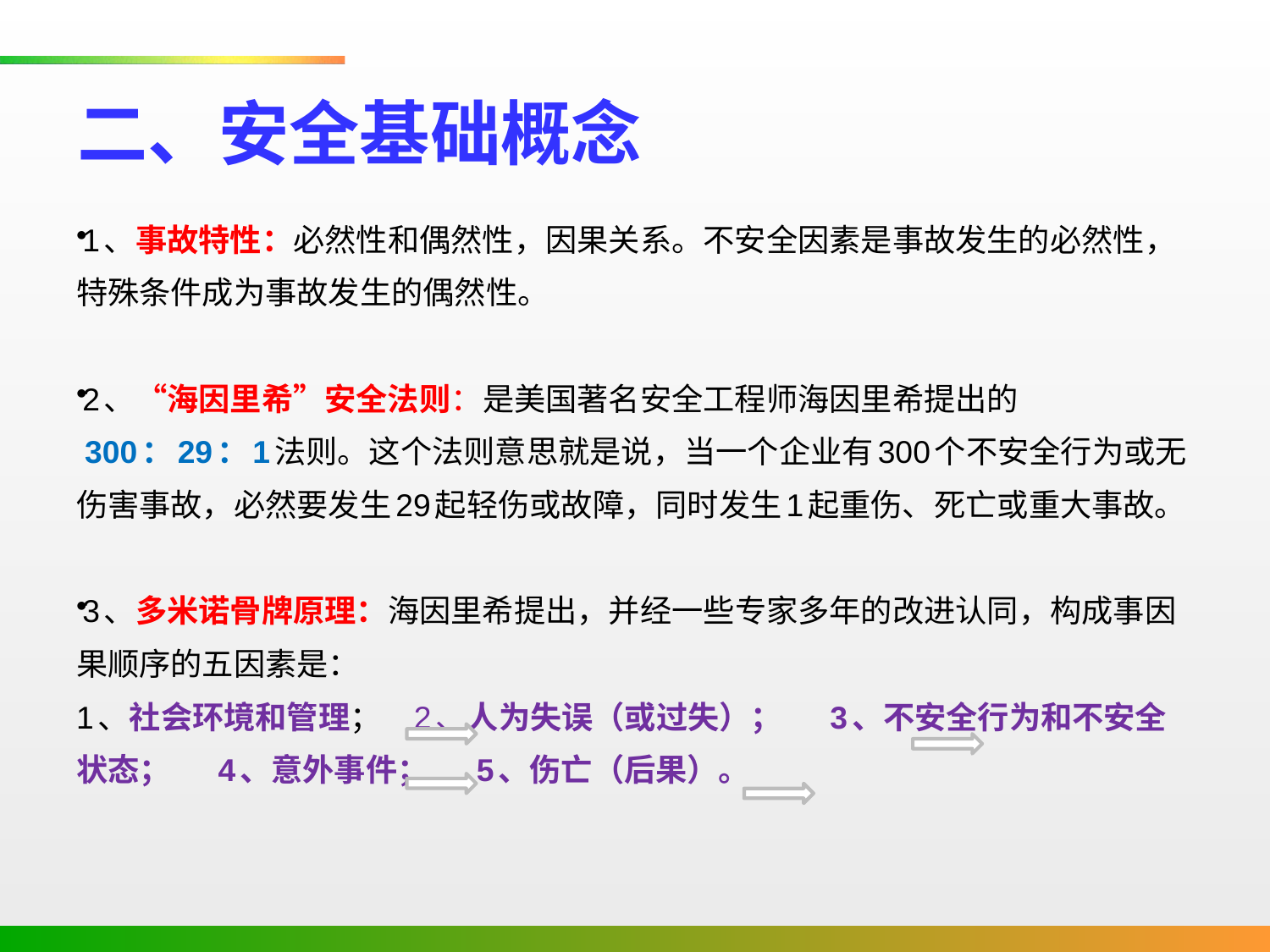

# 二、安全基础概念
1、事故特性：必然性和偶然性，因果关系。不安全因素是事故发生的必然性，特殊条件成为事故发生的偶然性。

2、“海因里希”安全法则：是美国著名安全工程师海因里希提出的
 300：29：1法则。这个法则意思就是说，当一个企业有300个不安全行为或无伤害事故，必然要发生29起轻伤或故障，同时发生1起重伤、死亡或重大事故。

3、多米诺骨牌原理：海因里希提出，并经一些专家多年的改进认同，构成事因果顺序的五因素是：
1、社会环境和管理；    2、人为失误（或过失）；      3、不安全行为和不安全状态；      4、意外事件；      5、伤亡（后果）。